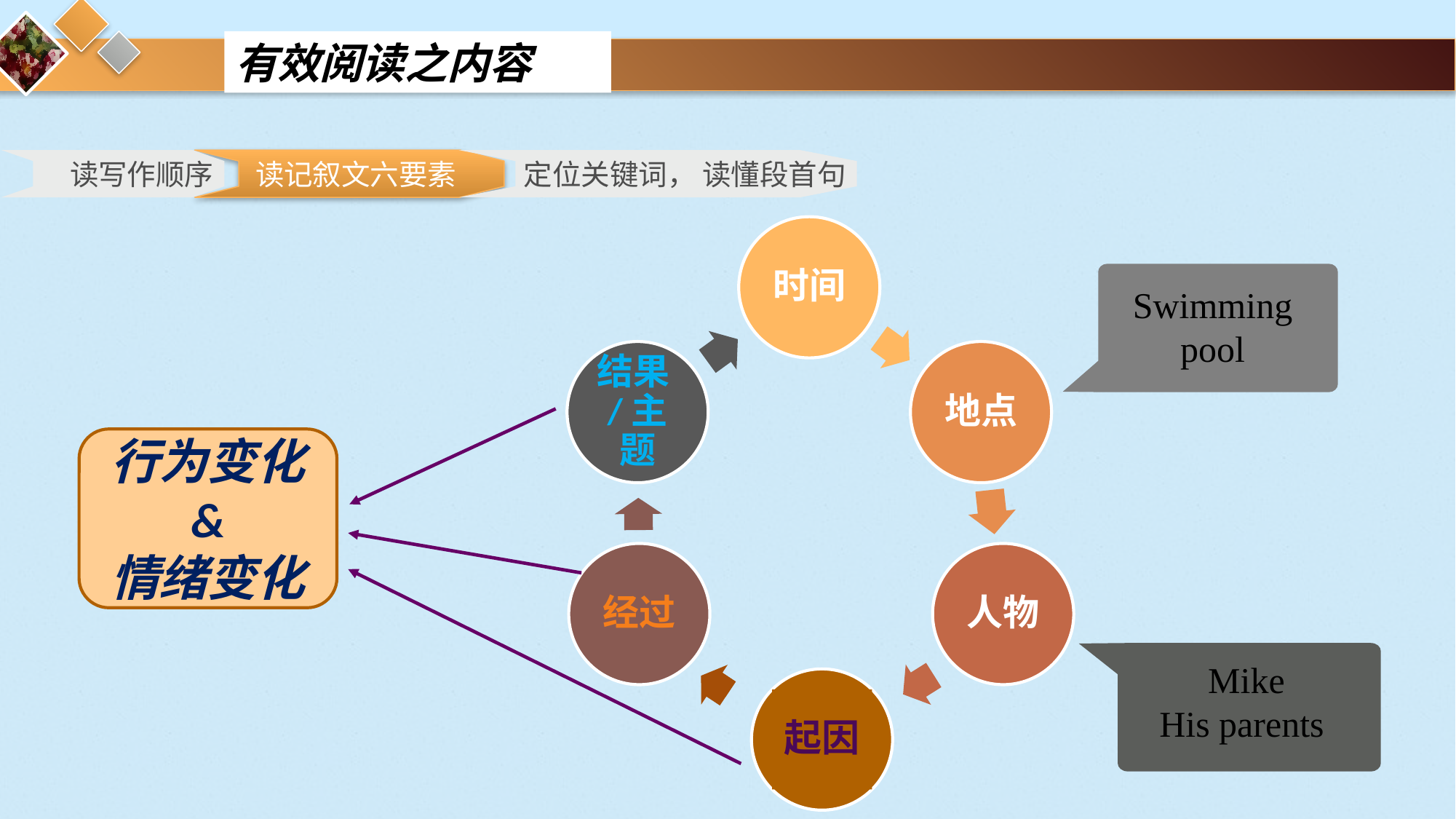

有效阅读之内容
读写作顺序
 读记叙文六要素
定位关键词， 读懂段首句
时间

地点

人物

经过

结果/主题

起因

Swimming pool
行为变化
&
情绪变化

 Mike
His parents